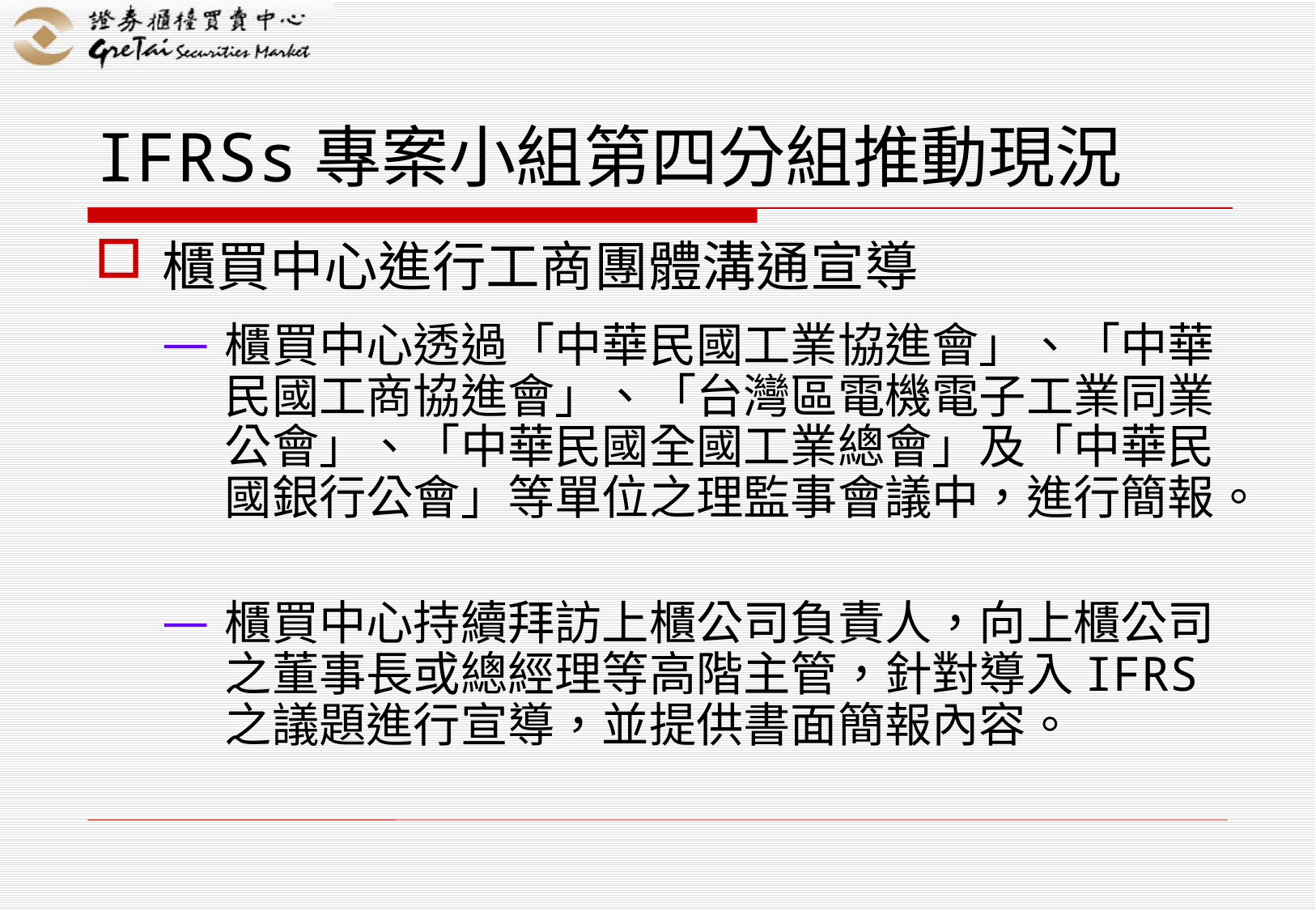

IFRSs專案小組第四分組推動現況
櫃買中心進行工商團體溝通宣導
櫃買中心透過「中華民國工業協進會」、「中華民國工商協進會」、「台灣區電機電子工業同業公會」、「中華民國全國工業總會」及「中華民國銀行公會」等單位之理監事會議中，進行簡報。
櫃買中心持續拜訪上櫃公司負責人，向上櫃公司之董事長或總經理等高階主管，針對導入IFRS之議題進行宣導，並提供書面簡報內容。